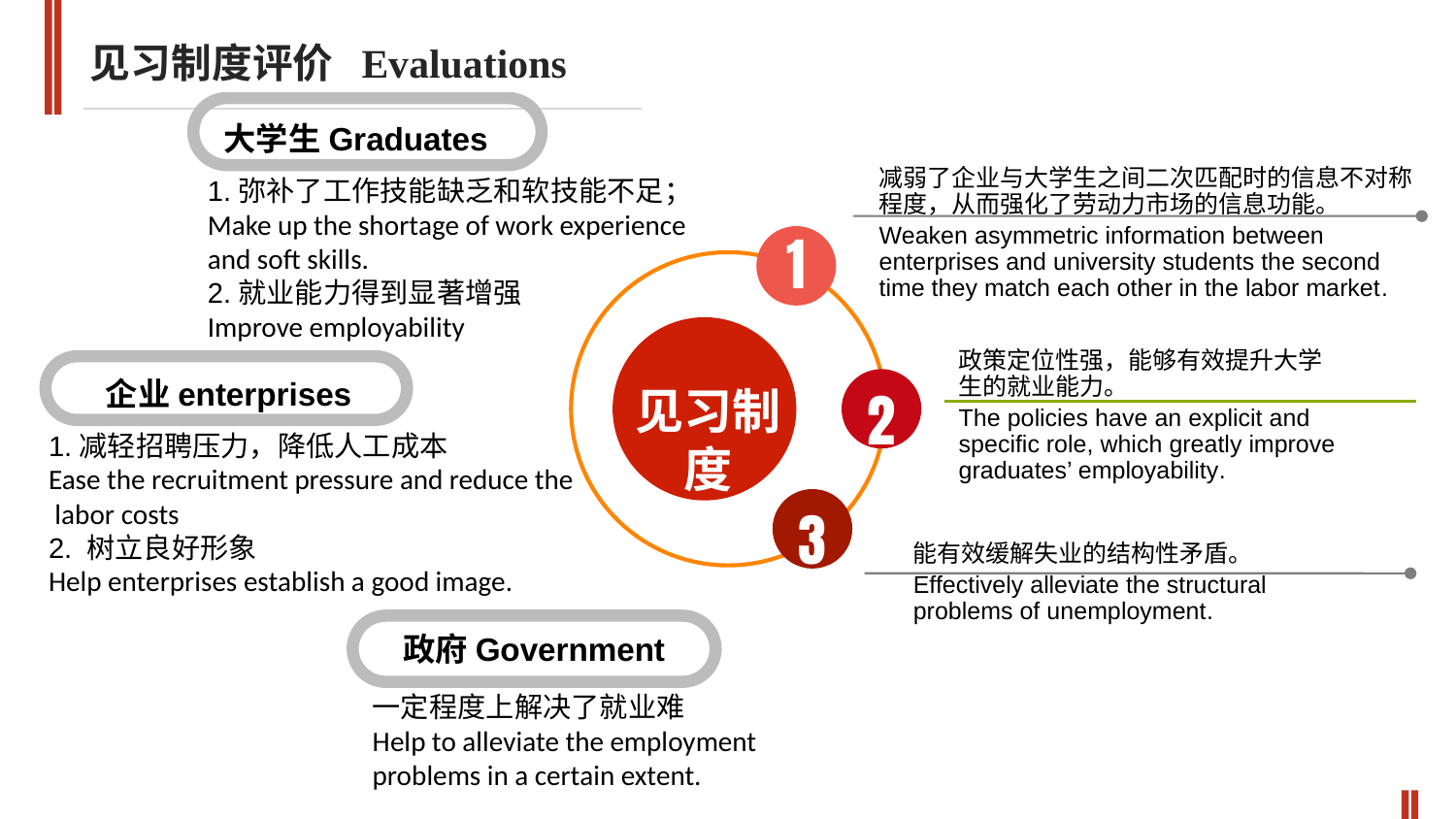

见习制度评价  Evaluations
大学生Graduates
减弱了企业与大学生之间二次匹配时的信息不对称程度，从而强化了劳动力市场的信息功能。
Weaken asymmetric information between enterprises and university students the second time they match each other in the labor market.
1.弥补了工作技能缺乏和软技能不足；
Make up the shortage of work experience and soft skills.
2.就业能力得到显著增强
Improve employability

1

2
见习制度
3
政策定位性强，能够有效提升大学生的就业能力。
The policies have an explicit and specific role, which greatly improve graduates’ employability.

企业enterprises
1.减轻招聘压力，降低人工成本
Ease the recruitment pressure and reduce the  labor costs
2. 树立良好形象
Help enterprises establish a good image.
能有效缓解失业的结构性矛盾。
Effectively alleviate the structural problems of unemployment.

政府Government
一定程度上解决了就业难
Help to alleviate the employment  problems in a certain extent.